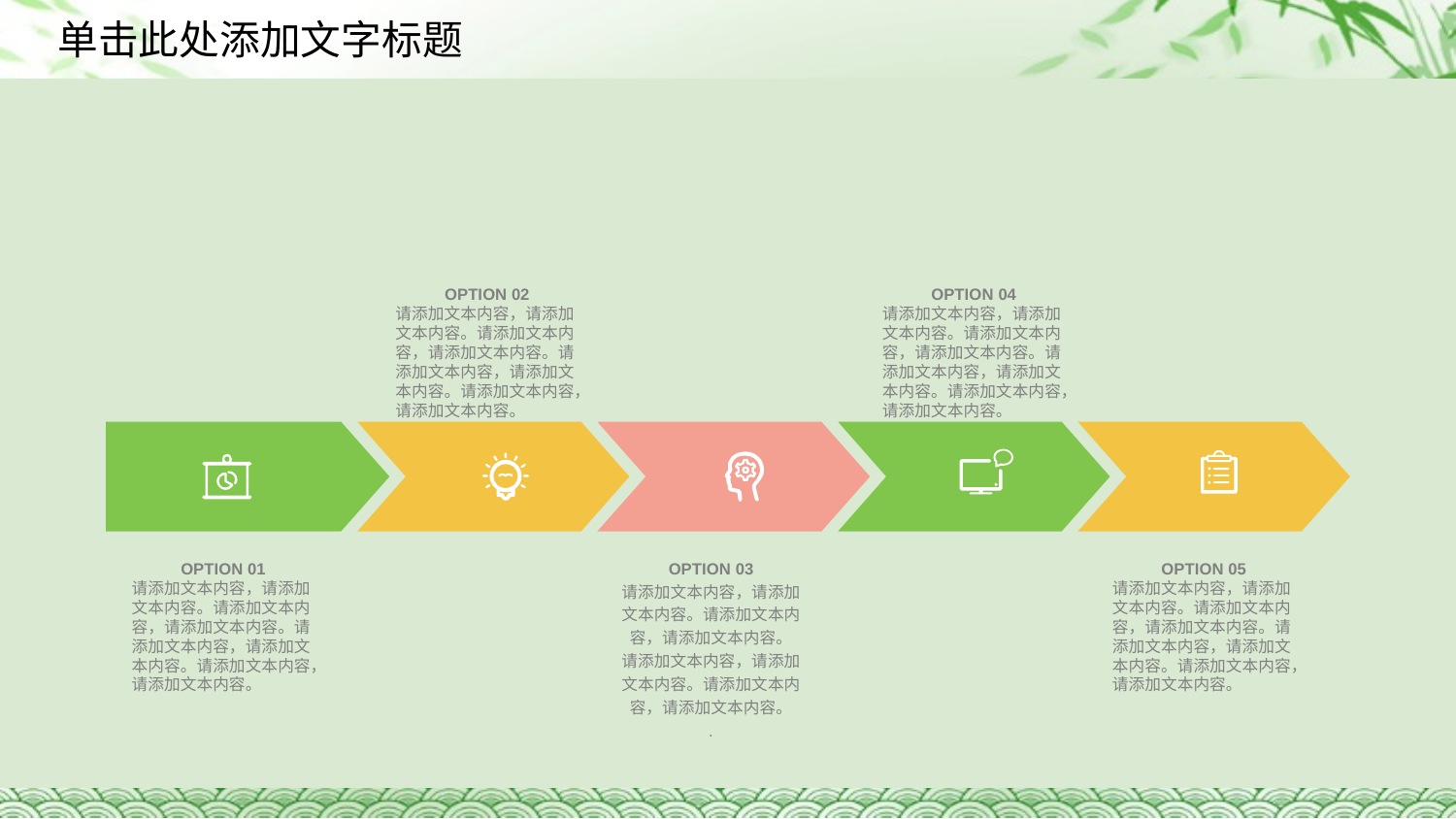

OPTION 02
请添加文本内容，请添加文本内容。请添加文本内容，请添加文本内容。请添加文本内容，请添加文本内容。请添加文本内容，请添加文本内容。

OPTION 04
请添加文本内容，请添加文本内容。请添加文本内容，请添加文本内容。请添加文本内容，请添加文本内容。请添加文本内容，请添加文本内容。

OPTION 01
请添加文本内容，请添加文本内容。请添加文本内容，请添加文本内容。请添加文本内容，请添加文本内容。请添加文本内容，请添加文本内容。

OPTION 03
请添加文本内容，请添加文本内容。请添加文本内容，请添加文本内容。
请添加文本内容，请添加文本内容。请添加文本内容，请添加文本内容。
.
OPTION 05
请添加文本内容，请添加文本内容。请添加文本内容，请添加文本内容。请添加文本内容，请添加文本内容。请添加文本内容，请添加文本内容。